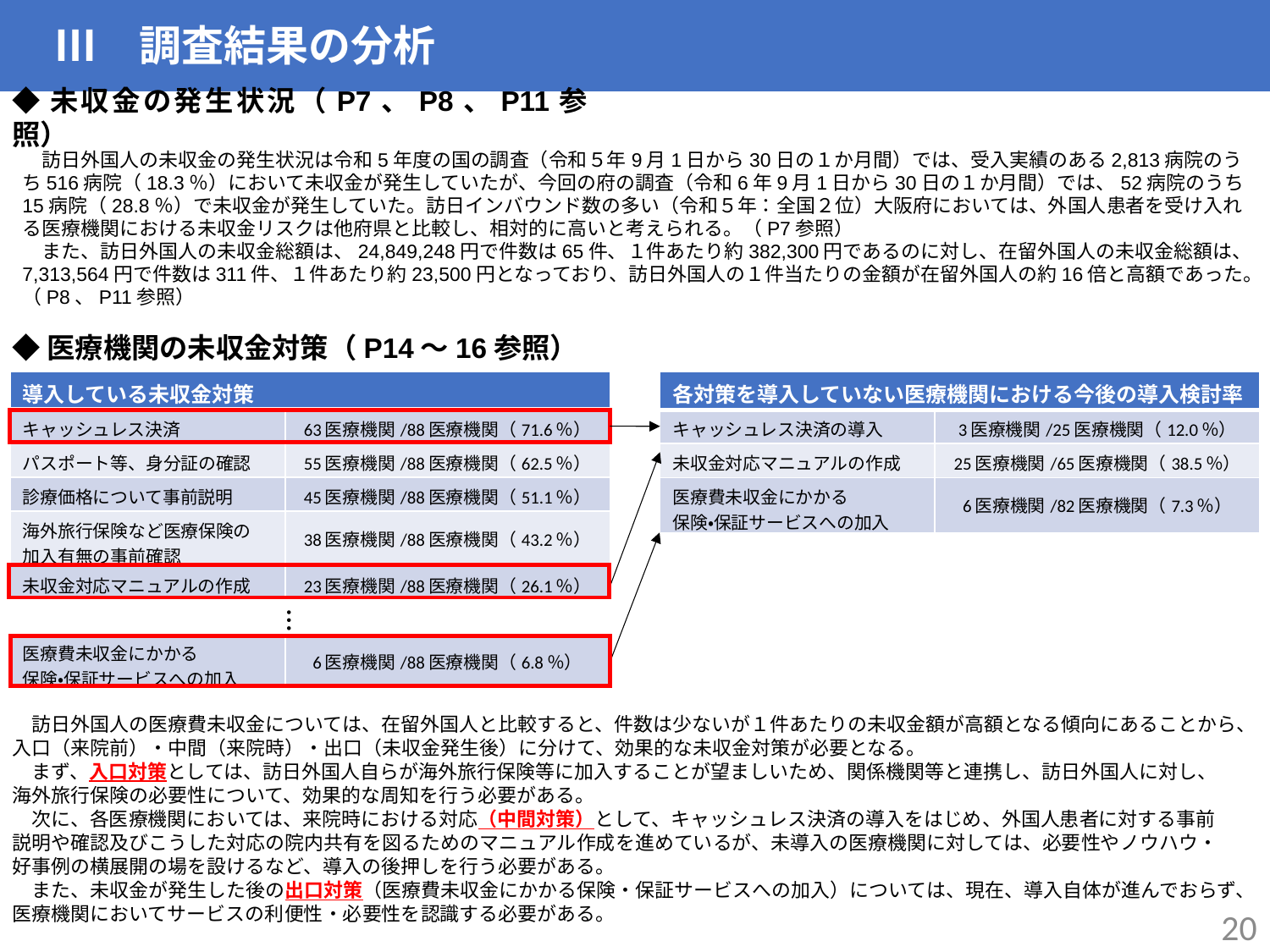

Ⅲ　調査結果の分析
◆未収金の発生状況（P7、P8、P11参照）
　訪日外国人の未収金の発生状況は令和5年度の国の調査（令和５年9月1日から30日の１か月間）では、受入実績のある2,813病院のうち516病院（18.3％）において未収金が発生していたが、今回の府の調査（令和6年9月1日から30日の１か月間）では、52病院のうち15病院（28.8％）で未収金が発生していた。訪日インバウンド数の多い（令和５年：全国２位）大阪府においては、外国人患者を受け入れる医療機関における未収金リスクは他府県と比較し、相対的に高いと考えられる。（P7参照）
　また、訪日外国人の未収金総額は、24,849,248円で件数は65件、１件あたり約382,300円であるのに対し、在留外国人の未収金総額は、7,313,564円で件数は311件、１件あたり約23,500円となっており、訪日外国人の１件当たりの金額が在留外国人の約16倍と高額であった。（P8、P11参照）
◆医療機関の未収金対策（P14～16参照）
| 導入している未収金対策 |  |
| --- | --- |
| キャッシュレス決済 | 63医療機関/88医療機関（71.6％） |
| パスポート等、身分証の確認 | 55医療機関/88医療機関（62.5％） |
| 診療価格について事前説明 | 45医療機関/88医療機関（51.1％） |
| 海外旅行保険など医療保険の 加入有無の事前確認 | 38医療機関/88医療機関（43.2％） |
| 未収金対応マニュアルの作成 | 23医療機関/88医療機関（26.1％） |
|  |  |
| 医療費未収金にかかる 保険・保証サービスへの加入 | 6医療機関/88医療機関（6.8％） |
| 各対策を導入していない医療機関における今後の導入検討率 |  |
| --- | --- |
| キャッシュレス決済の導入 | 3医療機関/25医療機関（12.0％） |
| 未収金対応マニュアルの作成 | 25医療機関/65医療機関（38.5％） |
| 医療費未収金にかかる 保険・保証サービスへの加入 | 6医療機関/82医療機関（7.3％） |

…

　訪日外国人の医療費未収金については、在留外国人と比較すると、件数は少ないが１件あたりの未収金額が高額となる傾向にあることから、
入口（来院前）・中間（来院時）・出口（未収金発生後）に分けて、効果的な未収金対策が必要となる。
　まず、入口対策としては、訪日外国人自らが海外旅行保険等に加入することが望ましいため、関係機関等と連携し、訪日外国人に対し、
海外旅行保険の必要性について、効果的な周知を行う必要がある。
　次に、各医療機関においては、来院時における対応（中間対策）として、キャッシュレス決済の導入をはじめ、外国人患者に対する事前
説明や確認及びこうした対応の院内共有を図るためのマニュアル作成を進めているが、未導入の医療機関に対しては、必要性やノウハウ・
好事例の横展開の場を設けるなど、導入の後押しを行う必要がある。
　また、未収金が発生した後の出口対策（医療費未収金にかかる保険・保証サービスへの加入）については、現在、導入自体が進んでおらず、
医療機関においてサービスの利便性・必要性を認識する必要がある。
20